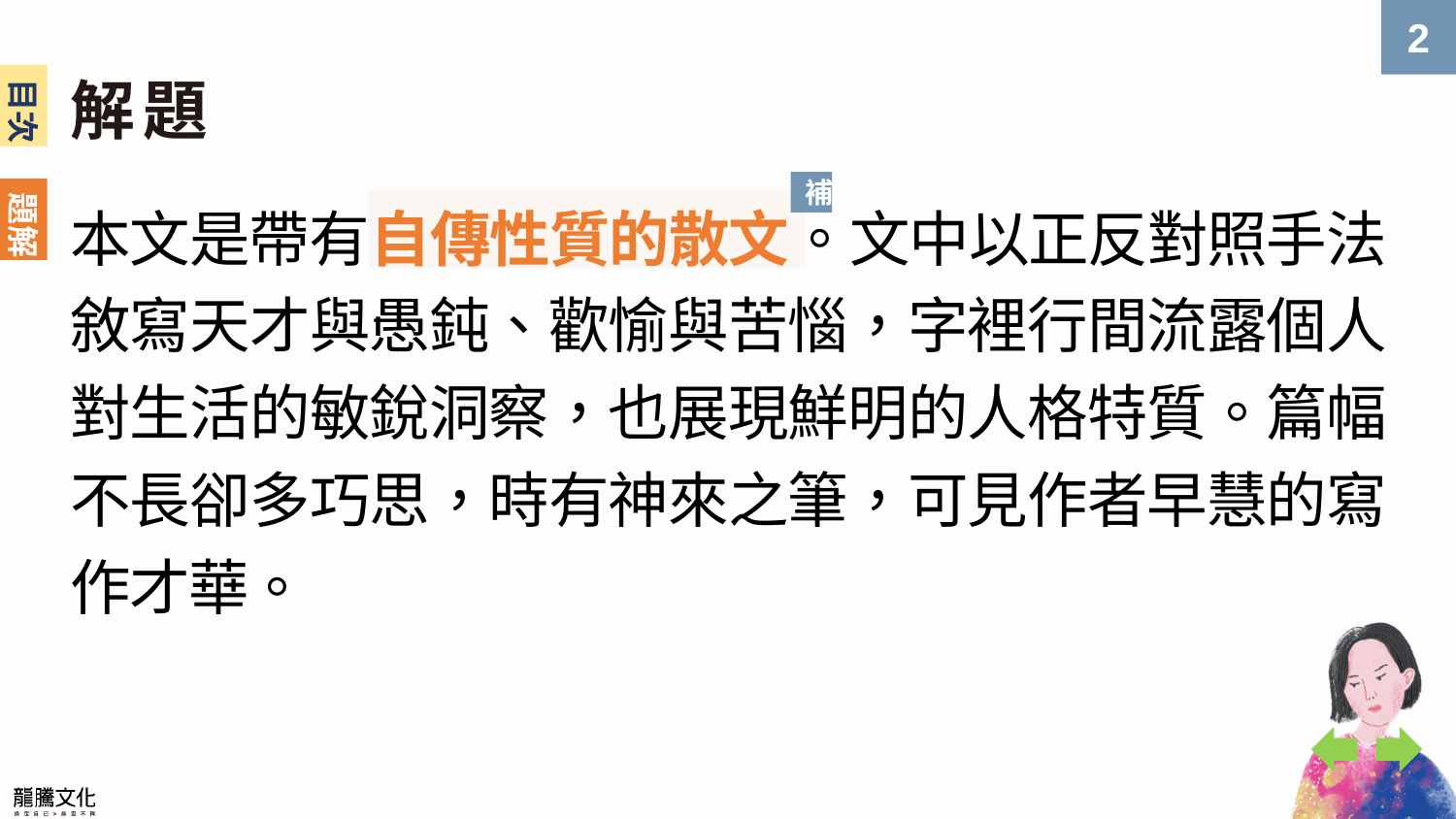

解題
補
本文是帶有自傳性質的散文。文中以正反對照手法敘寫天才與愚鈍、歡愉與苦惱，字裡行間流露個人對生活的敏銳洞察，也展現鮮明的人格特質。篇幅不長卻多巧思，時有神來之筆，可見作者早慧的寫作才華。